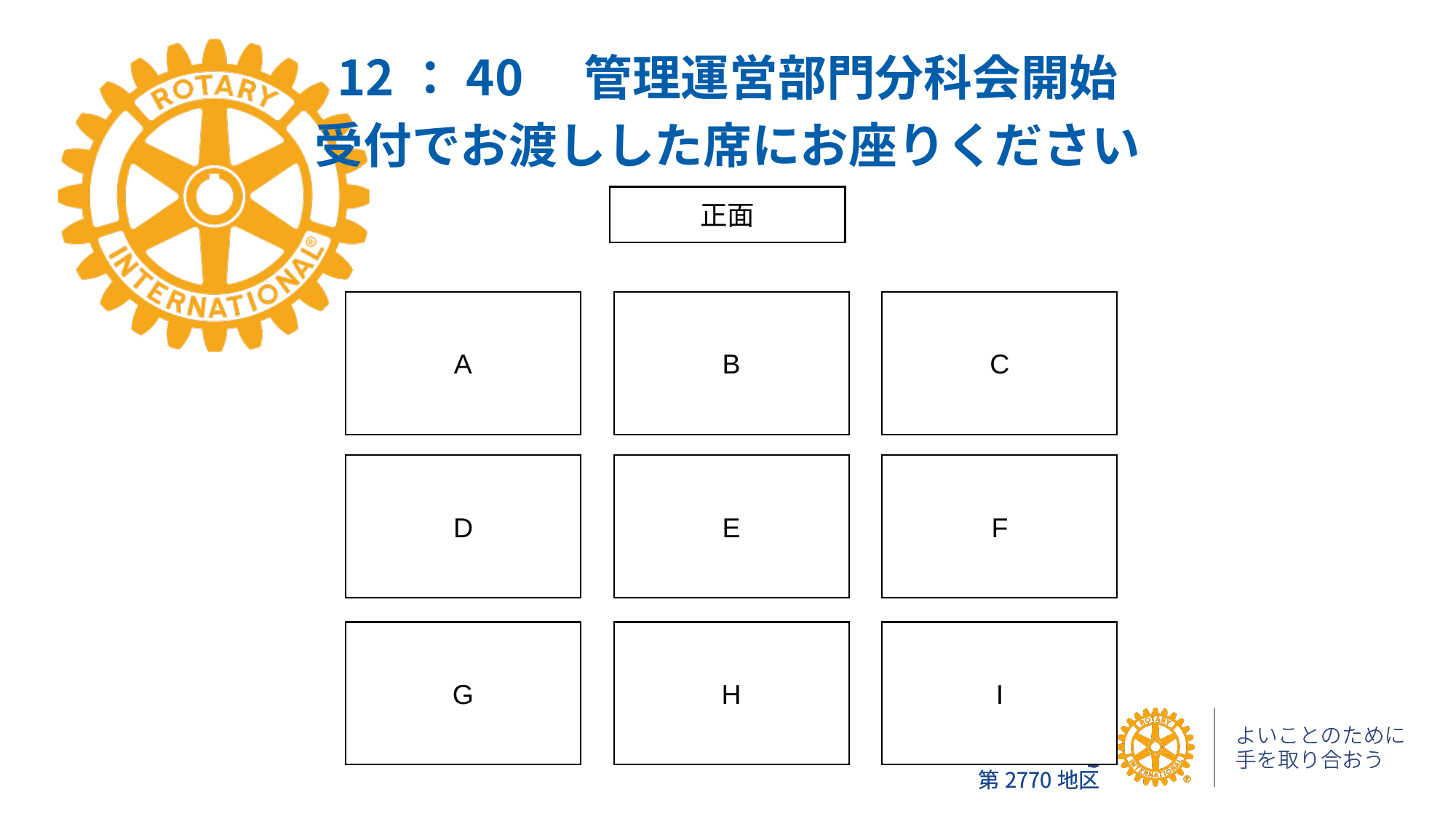

12：40　管理運営部門分科会開始
受付でお渡しした席にお座りください
正面
B
C
A
E
F
D
H
I
G